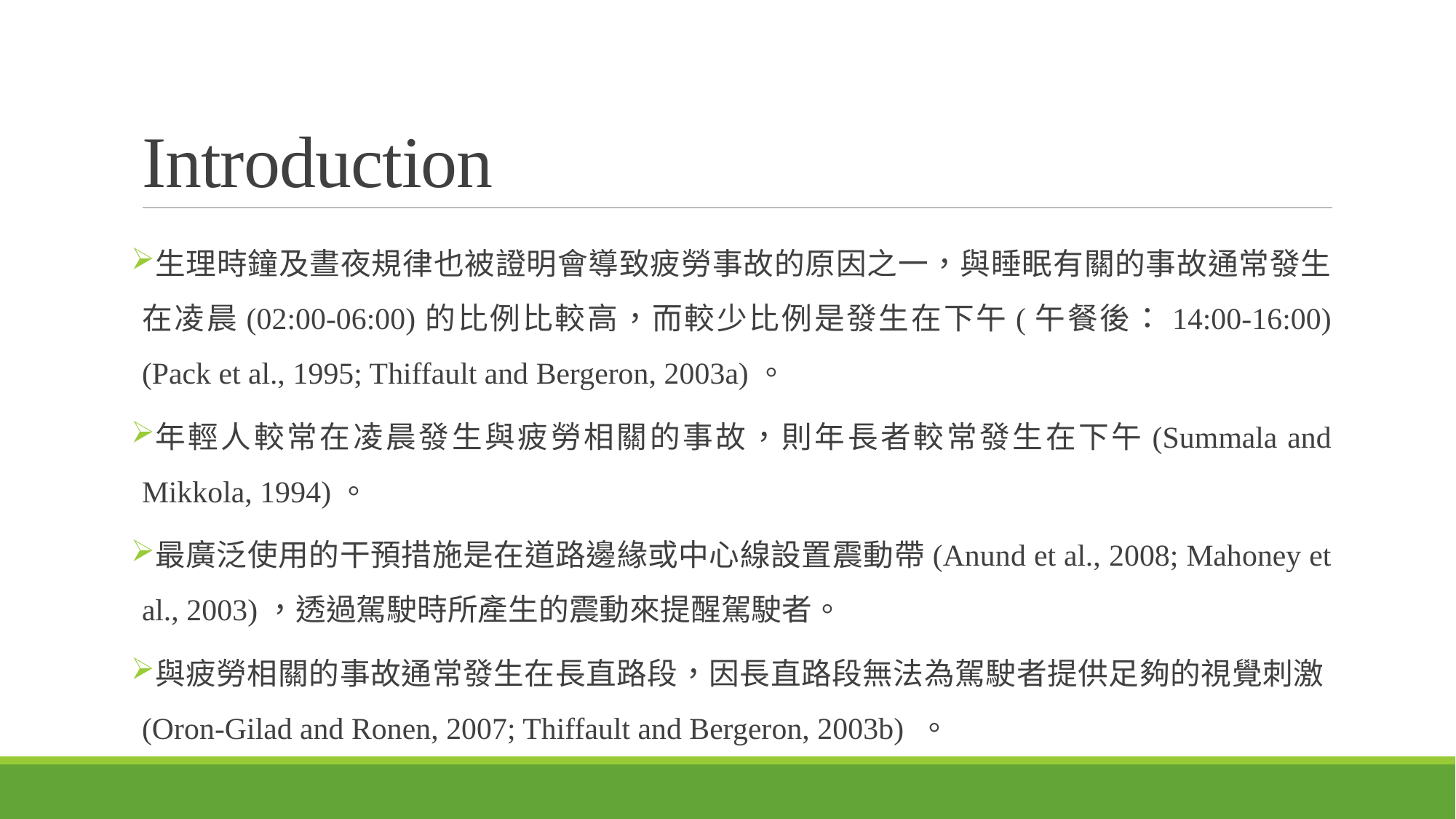

# Introduction
生理時鐘及晝夜規律也被證明會導致疲勞事故的原因之一，與睡眠有關的事故通常發生在凌晨(02:00-06:00)的比例比較高，而較少比例是發生在下午(午餐後：14:00-16:00) (Pack et al., 1995; Thiffault and Bergeron, 2003a)。
年輕人較常在凌晨發生與疲勞相關的事故，則年長者較常發生在下午(Summala and Mikkola, 1994)。
最廣泛使用的干預措施是在道路邊緣或中心線設置震動帶(Anund et al., 2008; Mahoney et al., 2003)，透過駕駛時所產生的震動來提醒駕駛者。
與疲勞相關的事故通常發生在長直路段，因長直路段無法為駕駛者提供足夠的視覺刺激(Oron-Gilad and Ronen, 2007; Thiffault and Bergeron, 2003b) 。